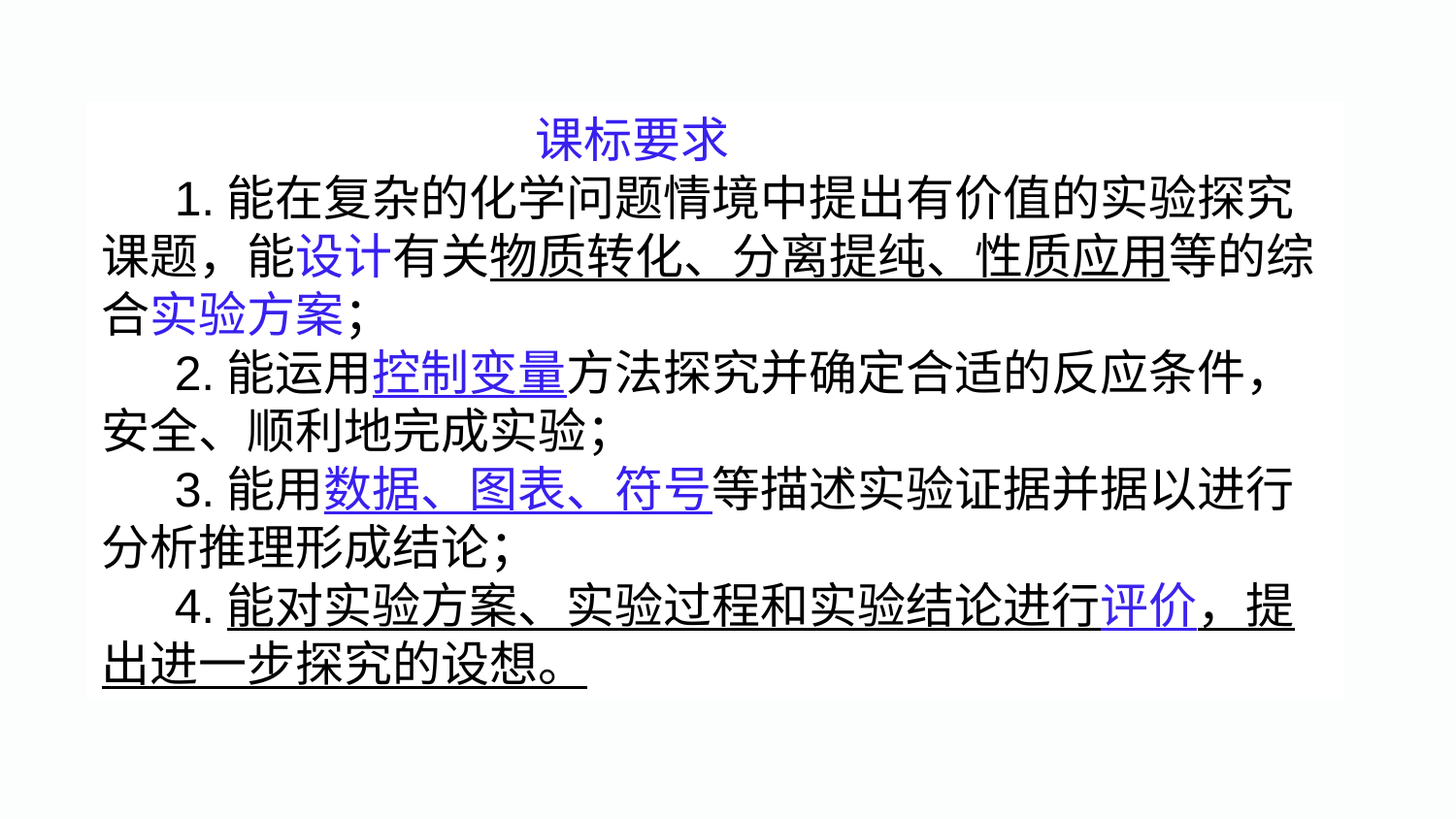

课标要求
1.能在复杂的化学问题情境中提出有价值的实验探究课题，能设计有关物质转化、分离提纯、性质应用等的综合实验方案；
2.能运用控制变量方法探究并确定合适的反应条件，安全、顺利地完成实验；
3.能用数据、图表、符号等描述实验证据并据以进行分析推理形成结论；
4.能对实验方案、实验过程和实验结论进行评价，提出进一步探究的设想。